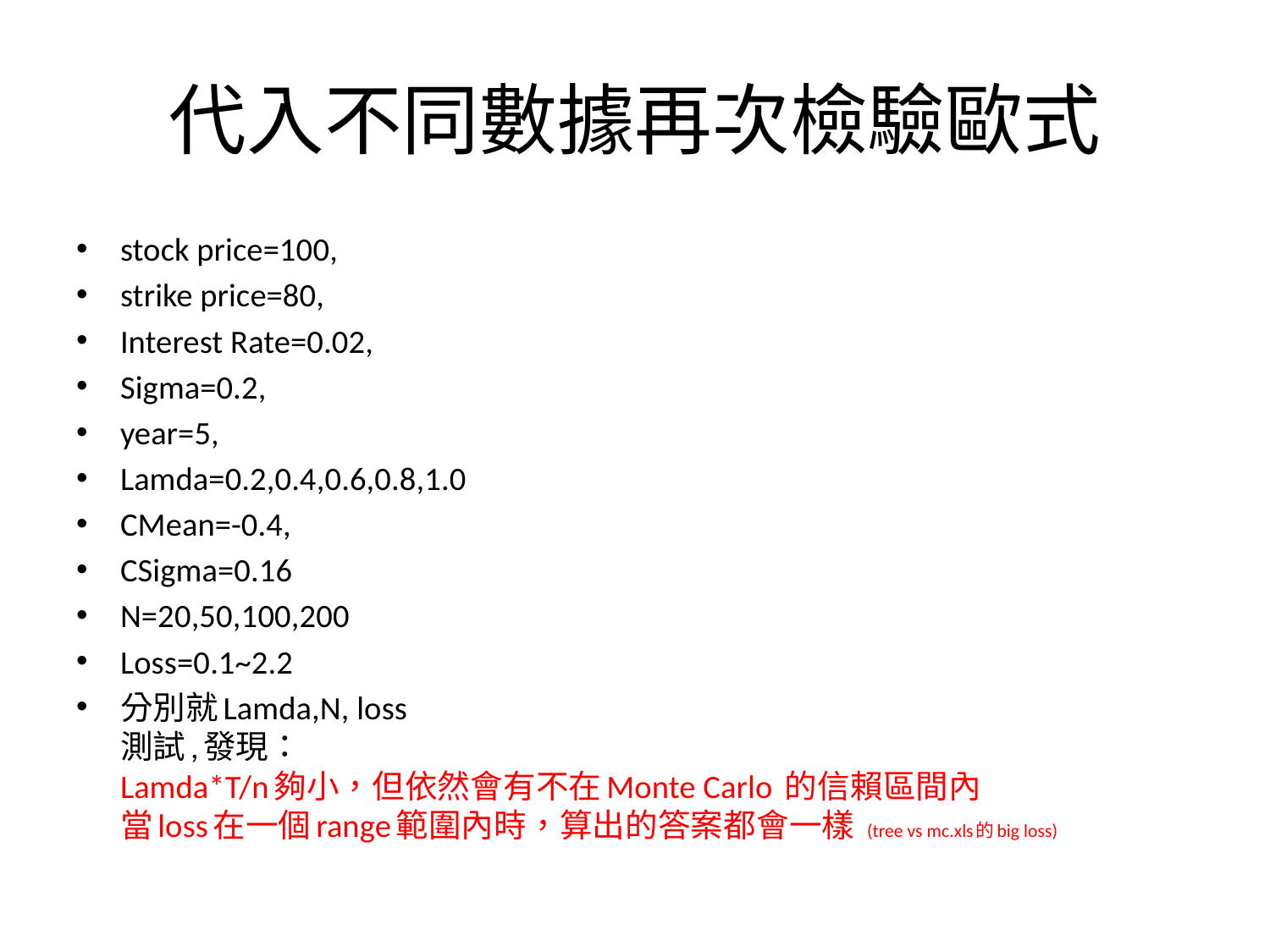

# 代入不同數據再次檢驗歐式
stock price=100,
strike price=80,
Interest Rate=0.02,
Sigma=0.2,
year=5,
Lamda=0.2,0.4,0.6,0.8,1.0
CMean=-0.4,
CSigma=0.16
N=20,50,100,200
Loss=0.1~2.2
分別就Lamda,N, loss
測試,發現：
Lamda*T/n夠小，但依然會有不在Monte Carlo 的信賴區間內
當loss在一個range範圍內時，算出的答案都會一樣 (tree vs mc.xls的big loss)